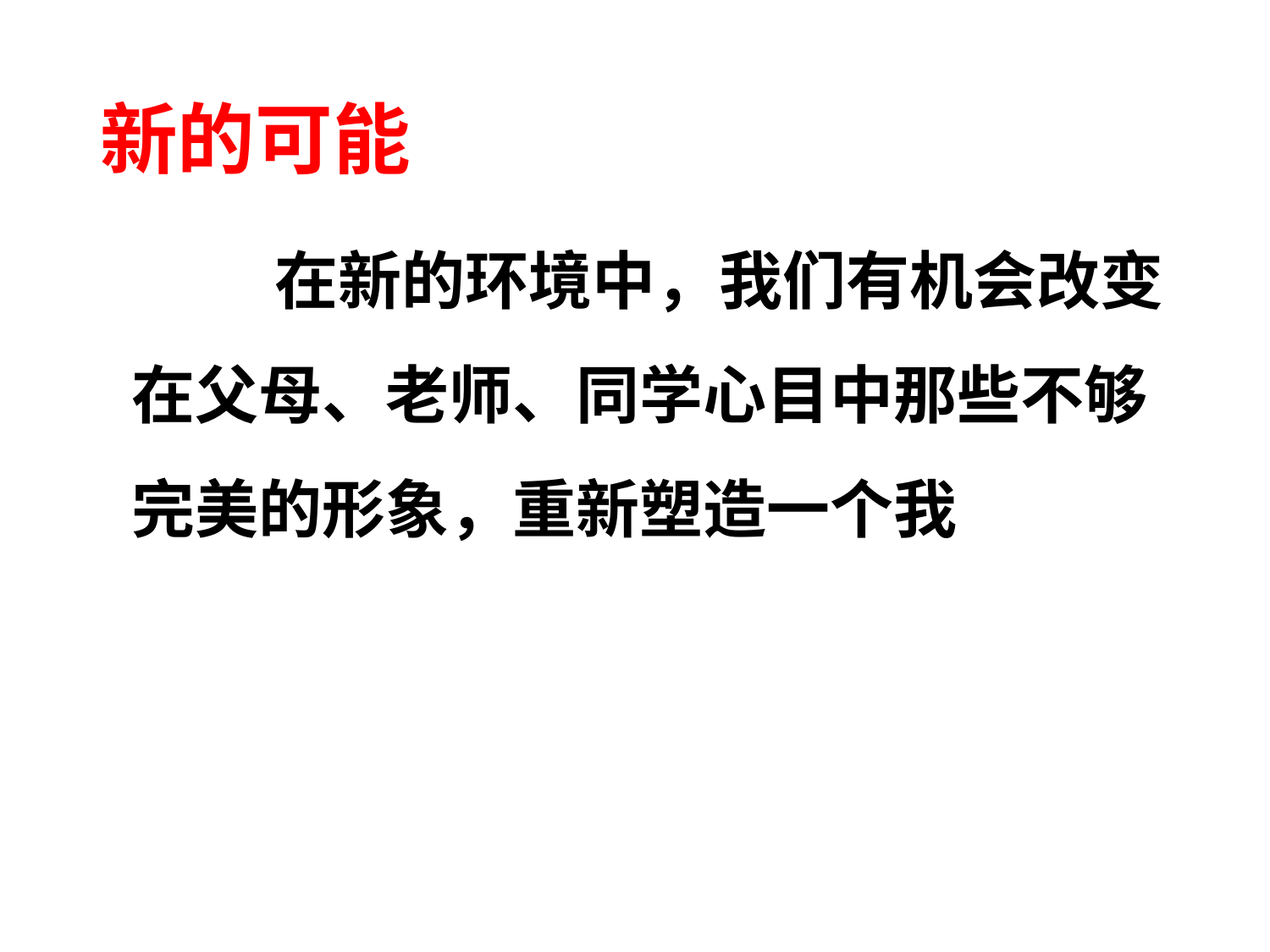

# 新的可能
         在新的环境中，我们有机会改变在父母、老师、同学心目中那些不够完美的形象，重新塑造一个我